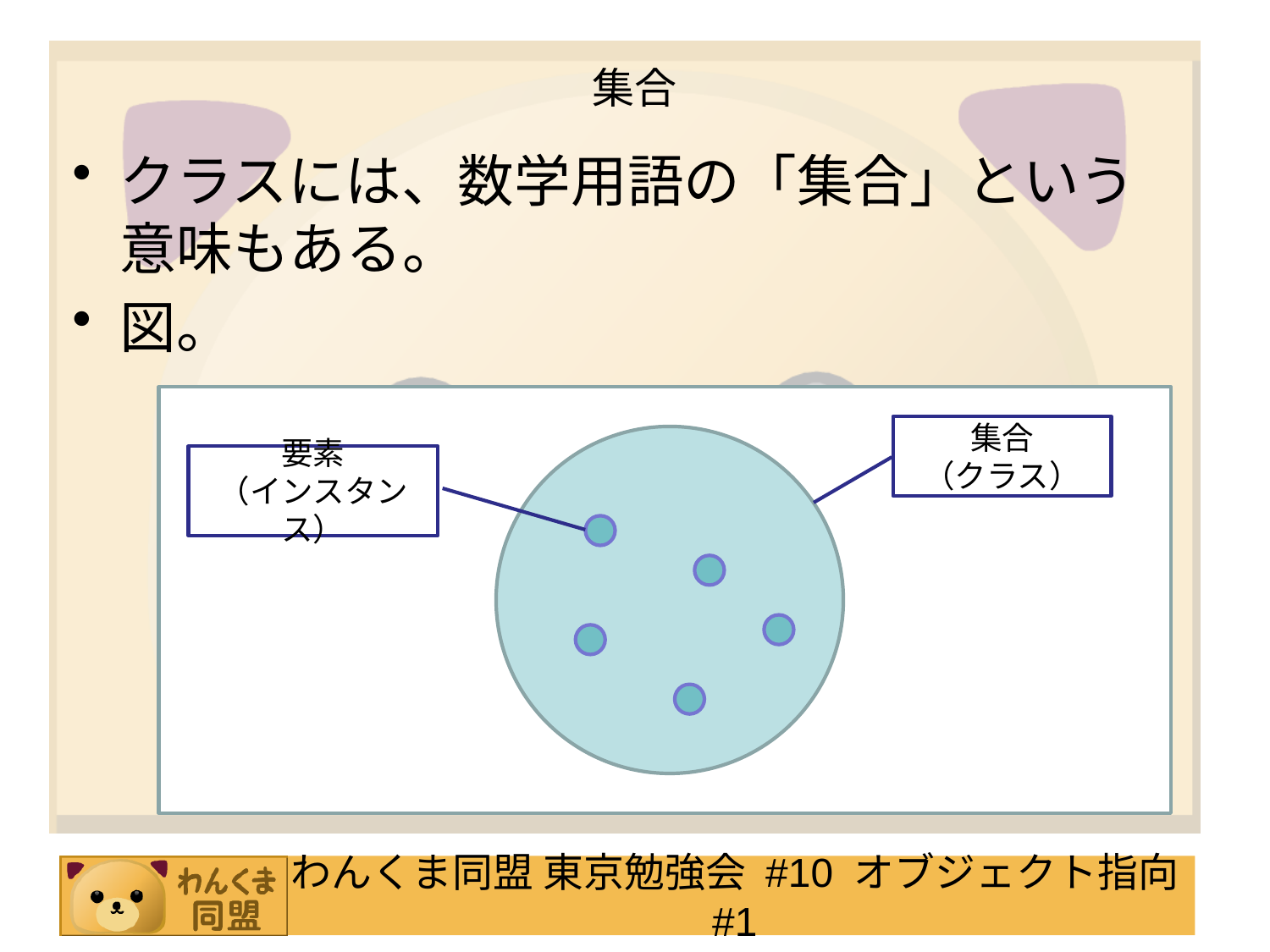

# 集合
クラスには、数学用語の「集合」という意味もある。
図。

集合
（クラス）

要素
（インスタンス）